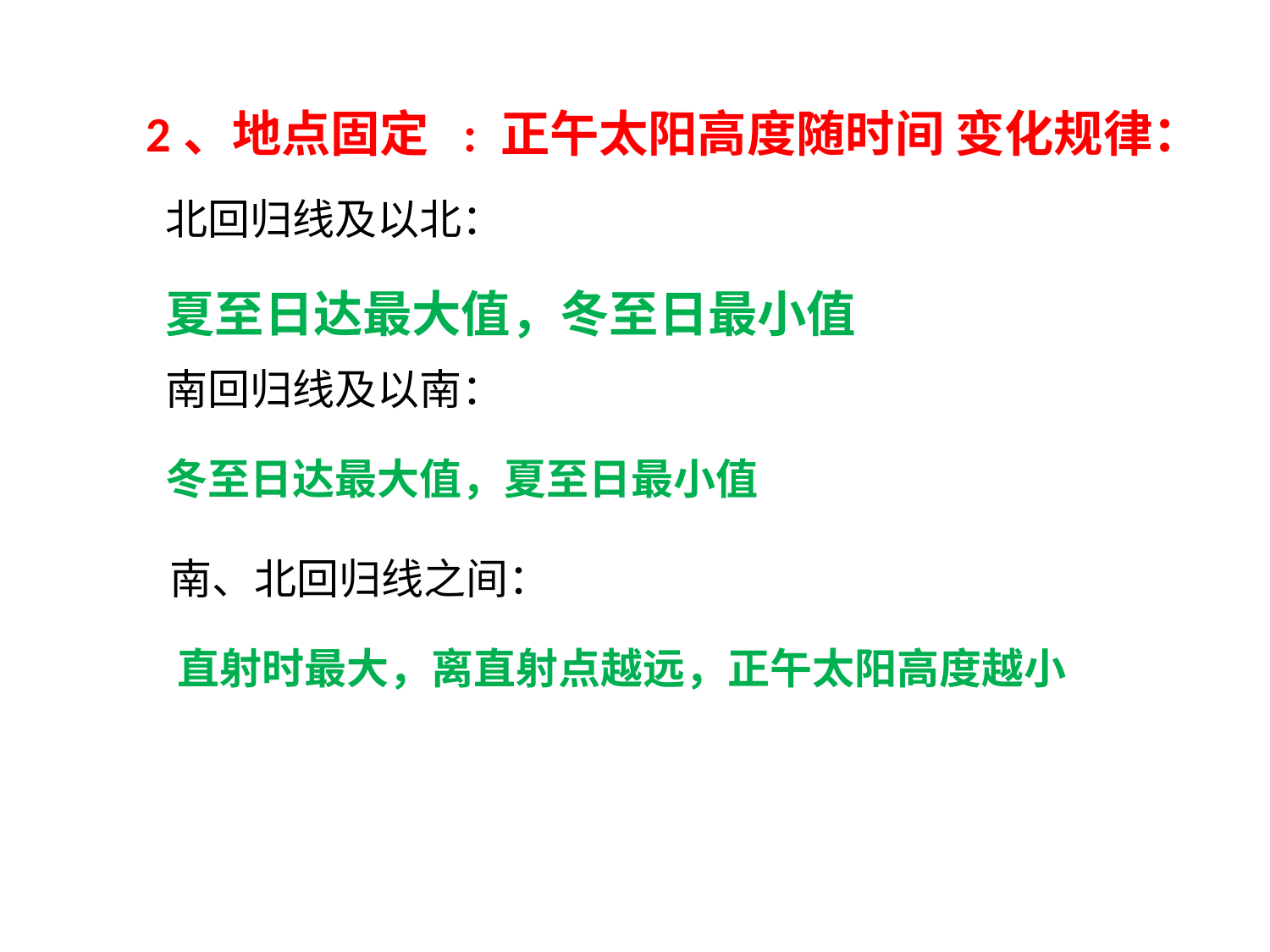

2、地点固定  : 正午太阳高度随时间 变化规律：
北回归线及以北：
夏至日达最大值，冬至日最小值
南回归线及以南：

冬至日达最大值，夏至日最小值
南、北回归线之间：

直射时最大，离直射点越远，正午太阳高度越小